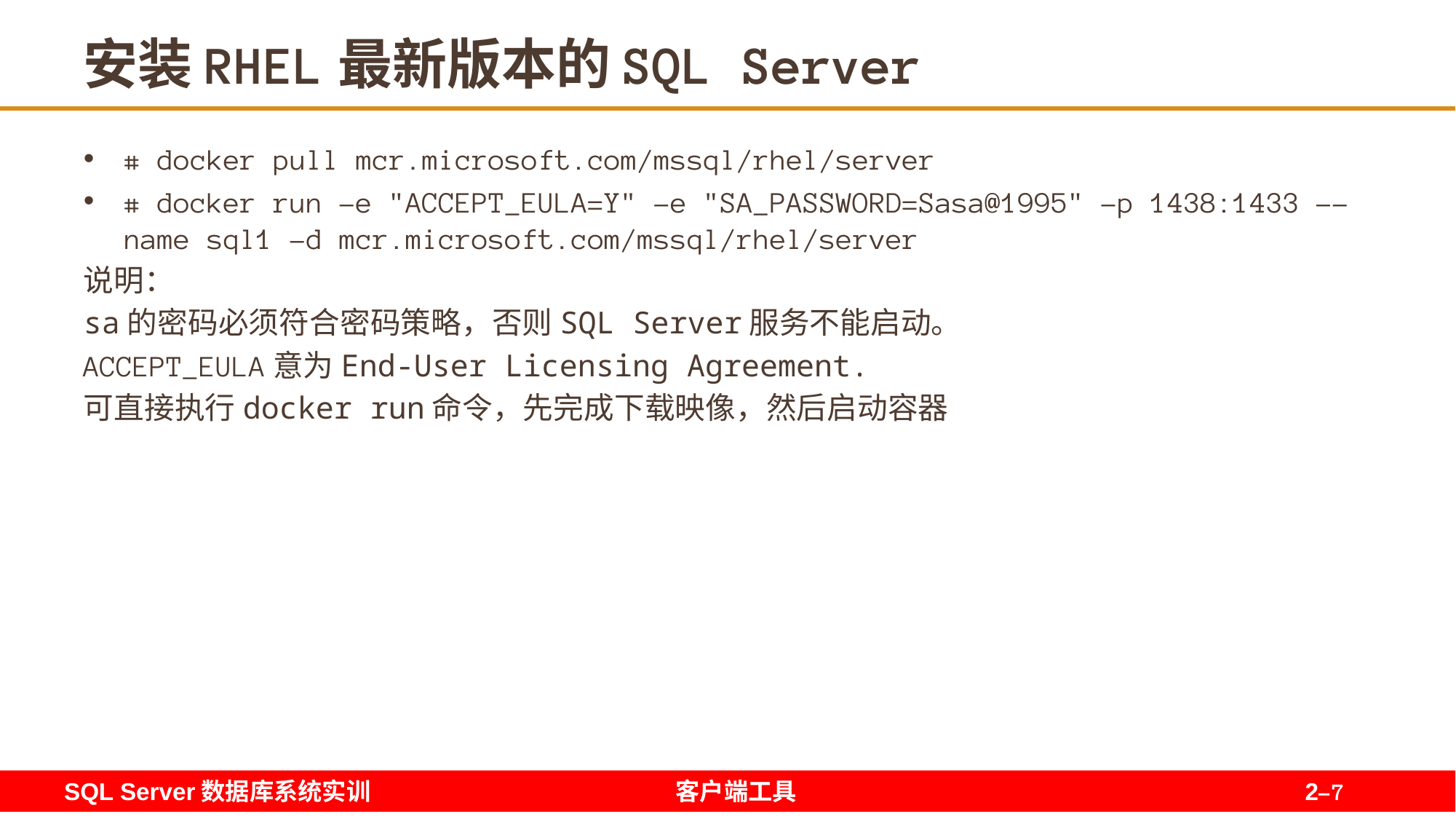

# 安装RHEL最新版本的SQL Server
# docker pull mcr.microsoft.com/mssql/rhel/server
# docker run -e "ACCEPT_EULA=Y" -e "SA_PASSWORD=Sasa@1995" -p 1438:1433 --name sql1 -d mcr.microsoft.com/mssql/rhel/server
说明：
sa的密码必须符合密码策略，否则SQL Server服务不能启动。
ACCEPT_EULA意为End-User Licensing Agreement.
可直接执行docker run命令，先完成下载映像，然后启动容器